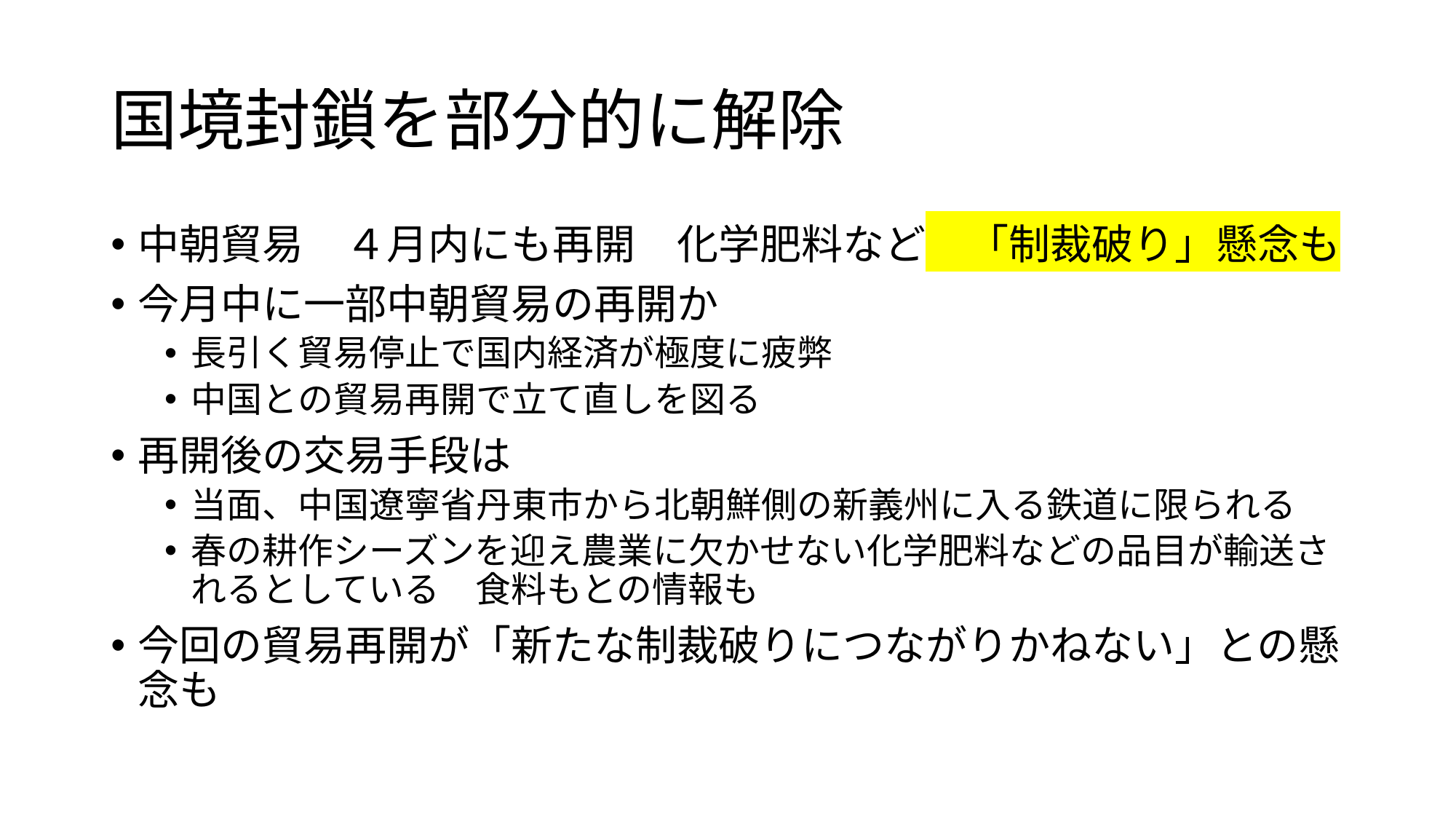

# 国境封鎖を部分的に解除
中朝貿易　４月内にも再開　化学肥料など　「制裁破り」懸念も
今月中に一部中朝貿易の再開か
長引く貿易停止で国内経済が極度に疲弊
中国との貿易再開で立て直しを図る
再開後の交易手段は
当面、中国遼寧省丹東市から北朝鮮側の新義州に入る鉄道に限られる
春の耕作シーズンを迎え農業に欠かせない化学肥料などの品目が輸送されるとしている　食料もとの情報も
今回の貿易再開が「新たな制裁破りにつながりかねない」との懸念も